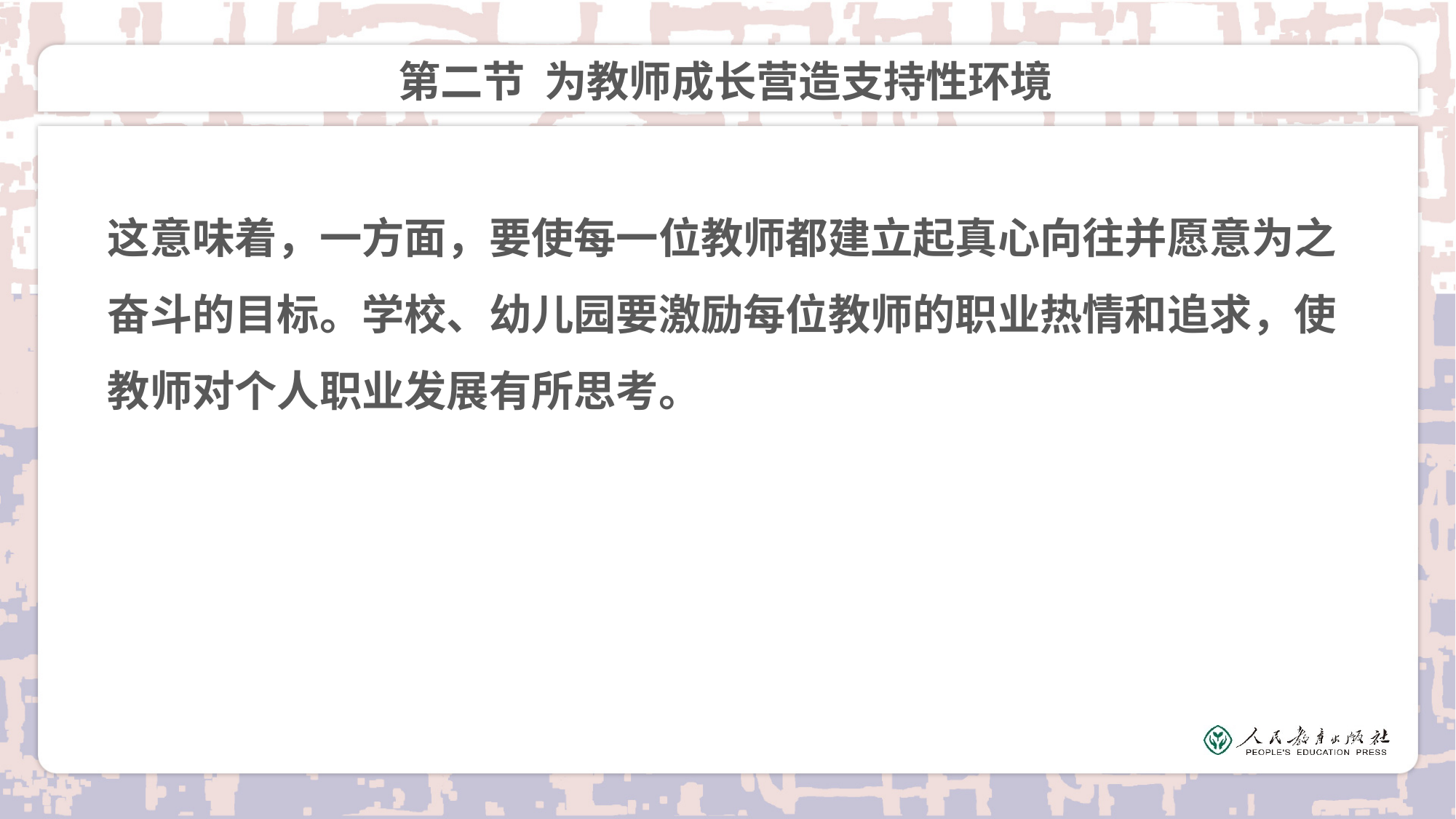

# 第二节  为教师成长营造支持性环境
这意味着，一方面，要使每一位教师都建立起真心向往并愿意为之奋斗的目标。学校、幼儿园要激励每位教师的职业热情和追求，使教师对个人职业发展有所思考。